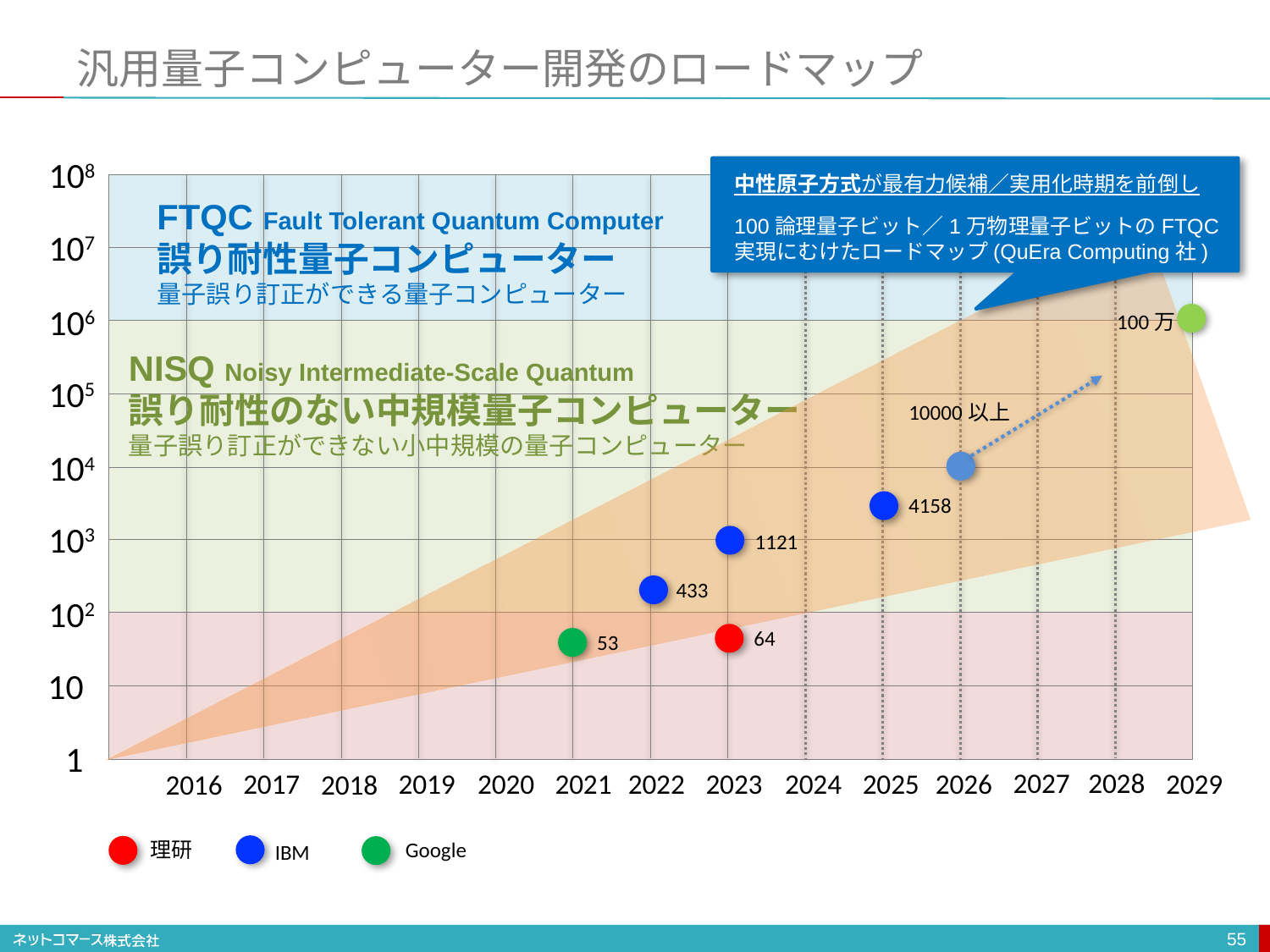

# 汎用量子コンピューター開発のロードマップ
108

中性原子方式が最有力候補／実用化時期を前倒し

100論理量子ビット／1万物理量子ビットのFTQC
実現にむけたロードマップ(QuEra Computing社)

FTQC Fault Tolerant Quantum Computer
誤り耐性量子コンピューター
量子誤り訂正ができる量子コンピューター
107

106
100万

NISQ Noisy Intermediate-Scale Quantum
誤り耐性のない中規模量子コンピューター
量子誤り訂正ができない小中規模の量子コンピューター
105
10000以上

104

4158

103
1121

433

102

64
53

10

1
2027
2028
2023
2025
2021
2017
2029
2019
2026
2022
2024
2020
2016
2018
理研
Google
IBM

55